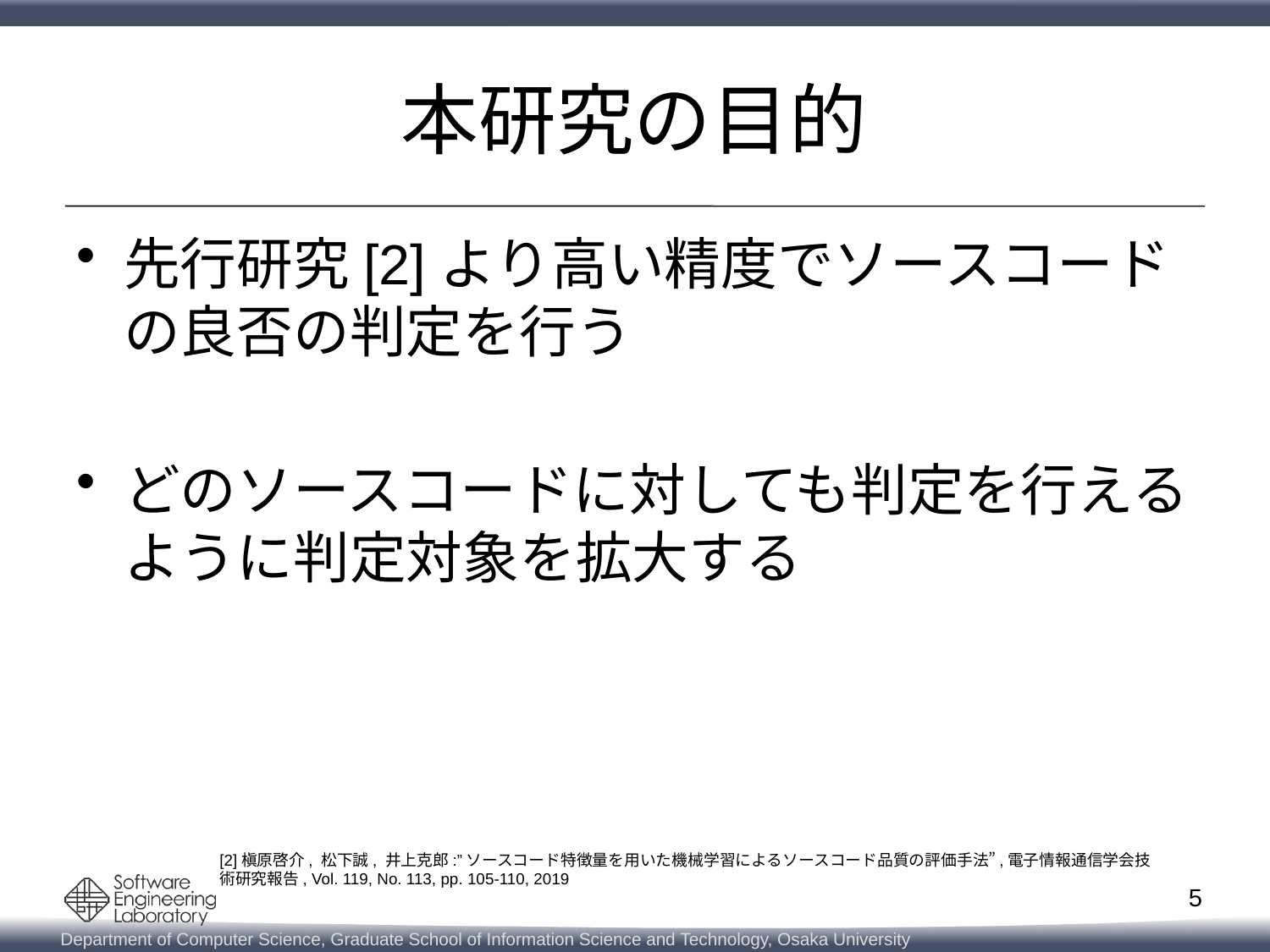

# 本研究の目的
先行研究[2]より高い精度でソースコードの良否の判定を行う

どのソースコードに対しても判定を行えるように判定対象を拡大する
[2]槇原啓介, 松下誠, 井上克郎:”ソースコード特徴量を用いた機械学習によるソースコード品質の評価手法”,電子情報通信学会技術研究報告, Vol. 119, No. 113, pp. 105-110, 2019
5